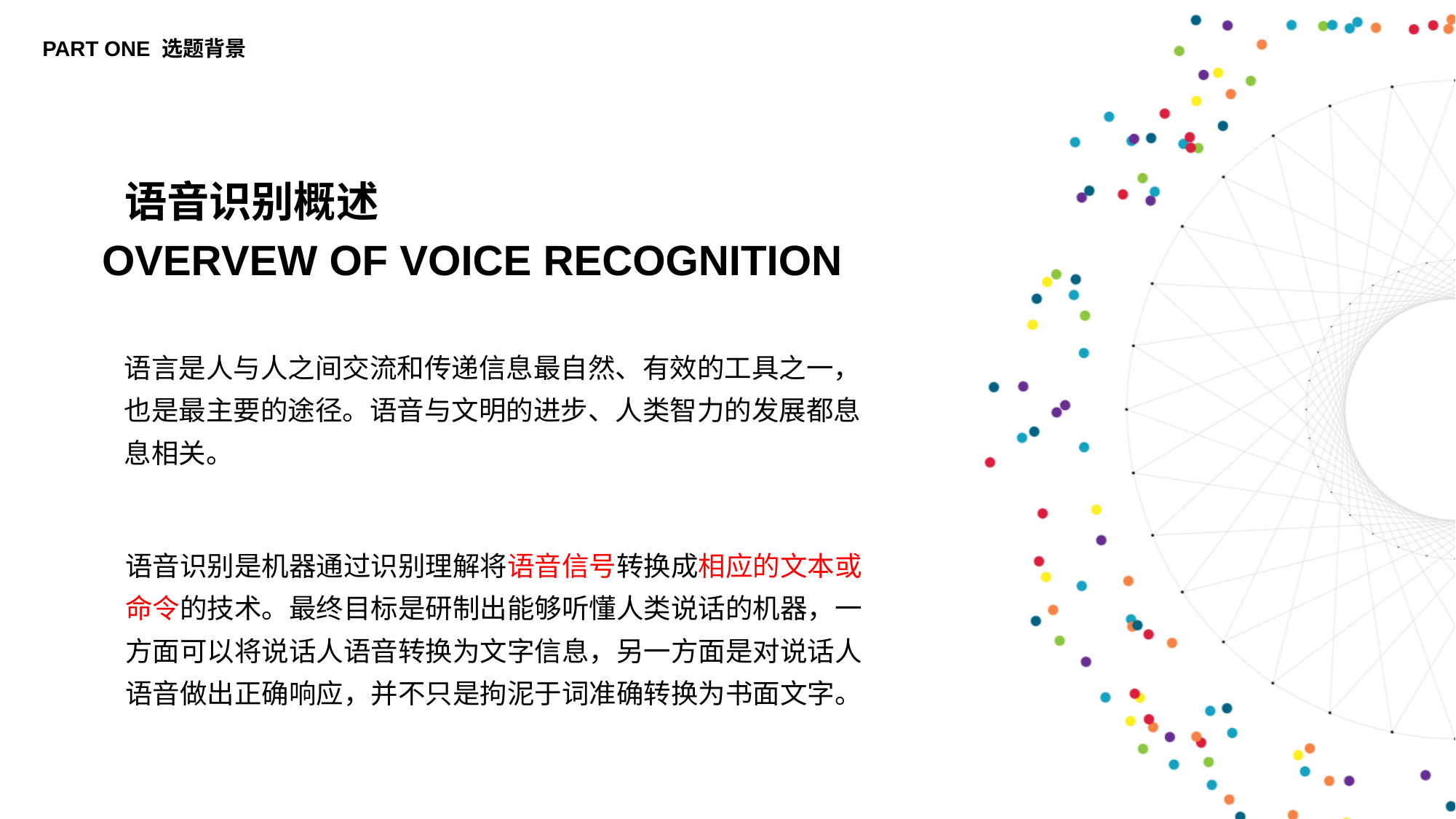

PART ONE 选题背景
语音识别概述
OVERVEW OF VOICE RECOGNITION
语言是人与人之间交流和传递信息最自然、有效的工具之一，也是最主要的途径。语音与文明的进步、人类智力的发展都息息相关。
语音识别是机器通过识别理解将语音信号转换成相应的文本或命令的技术。最终目标是研制出能够听懂人类说话的机器，一方面可以将说话人语音转换为文字信息，另一方面是对说话人语音做出正确响应，并不只是拘泥于词准确转换为书面文字。